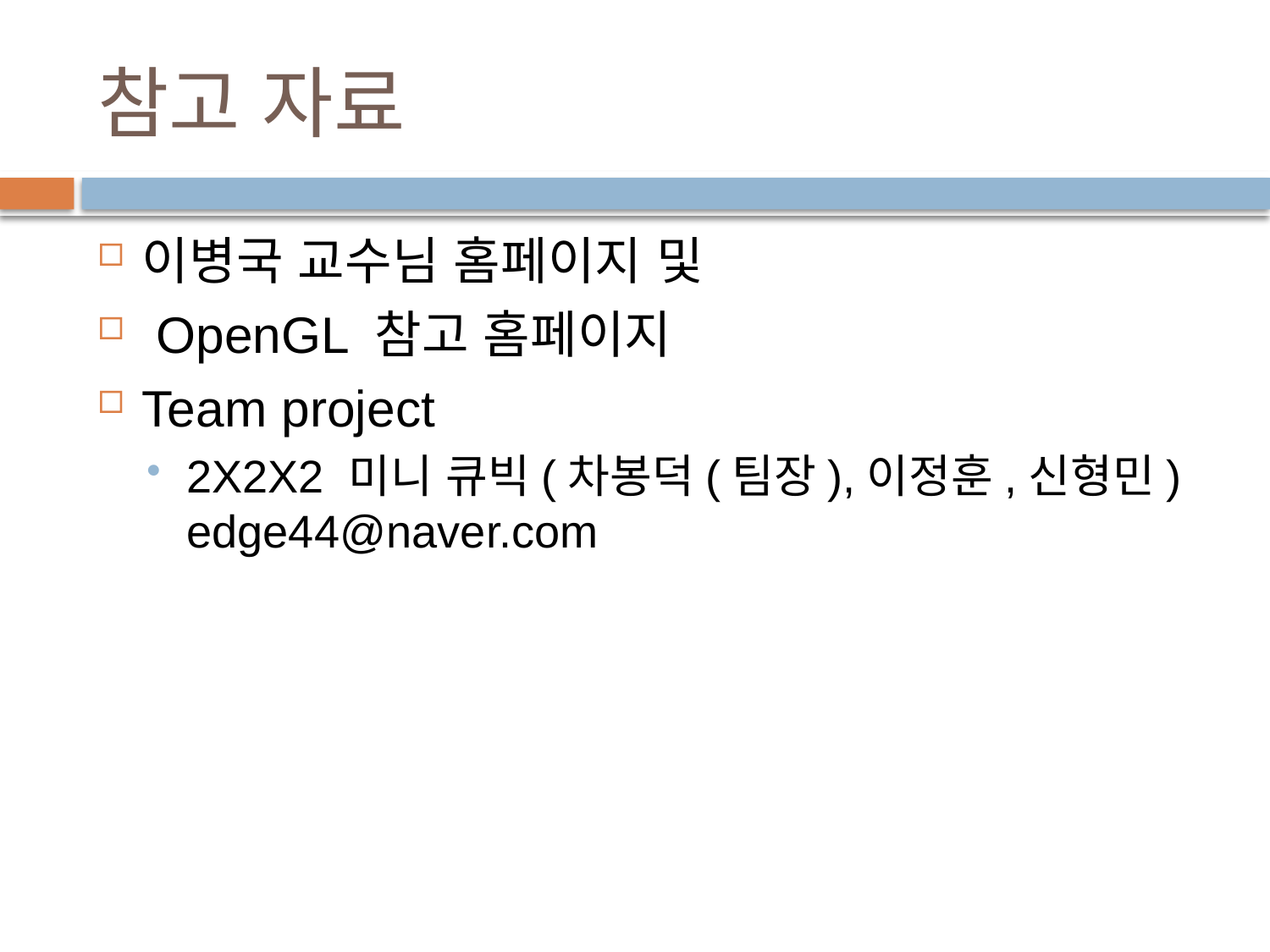

# 참고 자료
이병국 교수님 홈페이지 및
 OpenGL 참고 홈페이지
Team project
2X2X2 미니 큐빅(차봉덕(팀장),이정훈,신형민) edge44@naver.com